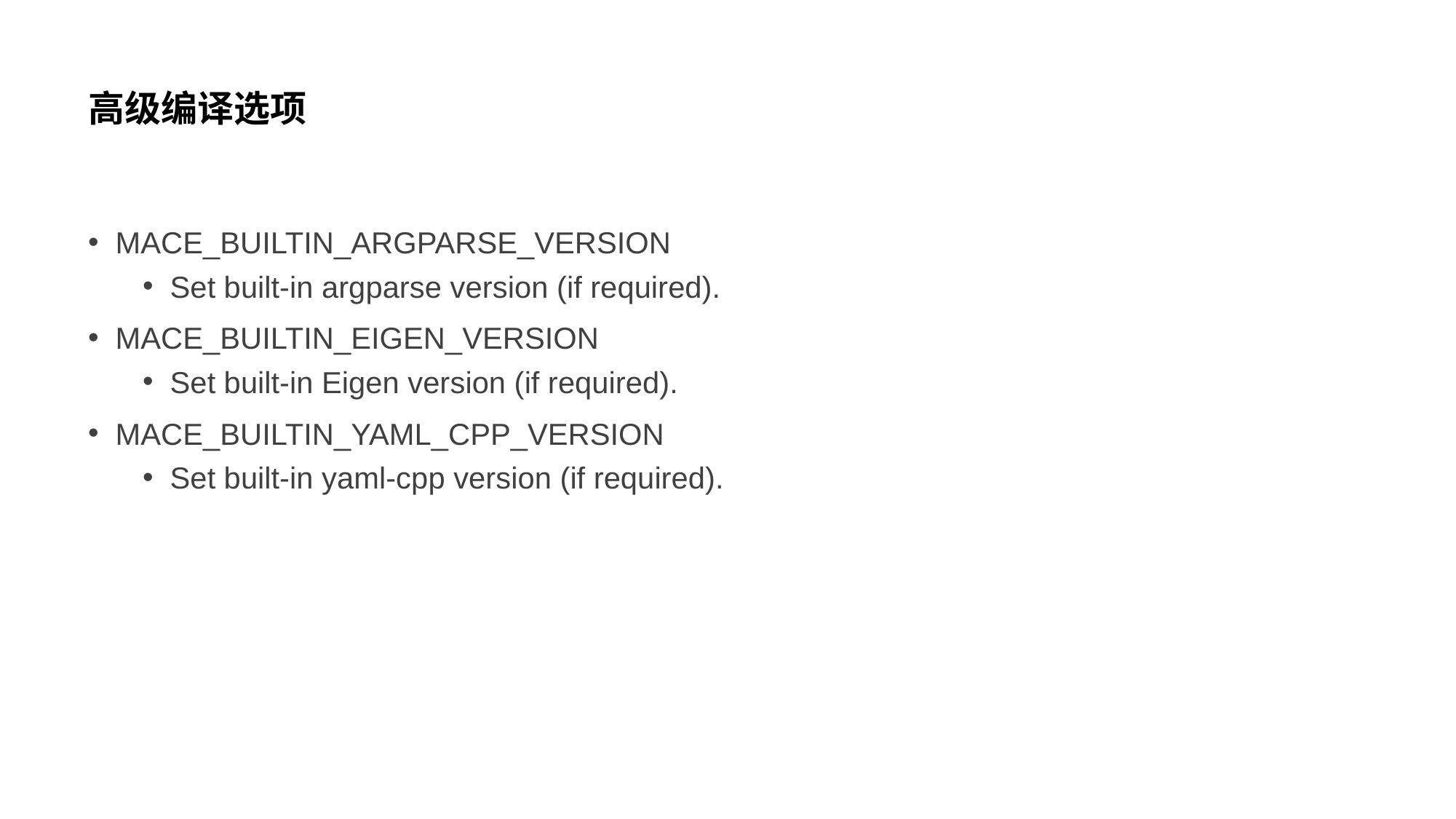

# 高级编译选项
MACE_BUILTIN_ARGPARSE_VERSION
Set built-in argparse version (if required).
MACE_BUILTIN_EIGEN_VERSION
Set built-in Eigen version (if required).
MACE_BUILTIN_YAML_CPP_VERSION
Set built-in yaml-cpp version (if required).

42